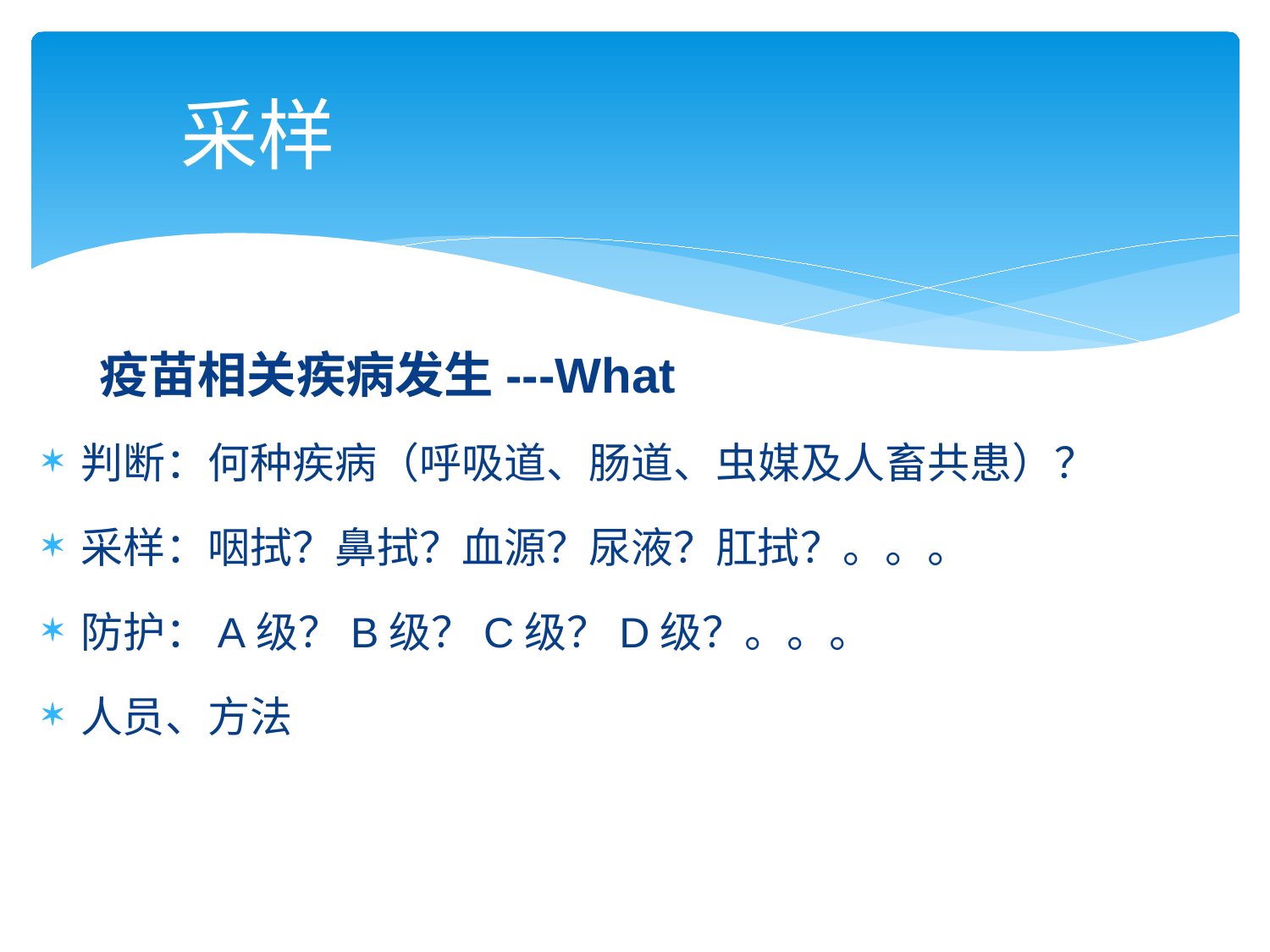

# 采样
    疫苗相关疾病发生---What
判断：何种疾病（呼吸道、肠道、虫媒及人畜共患）？
采样：咽拭？鼻拭？血源？尿液？肛拭？。。。
防护：A级？B级？C级？D级？。。。
人员、方法